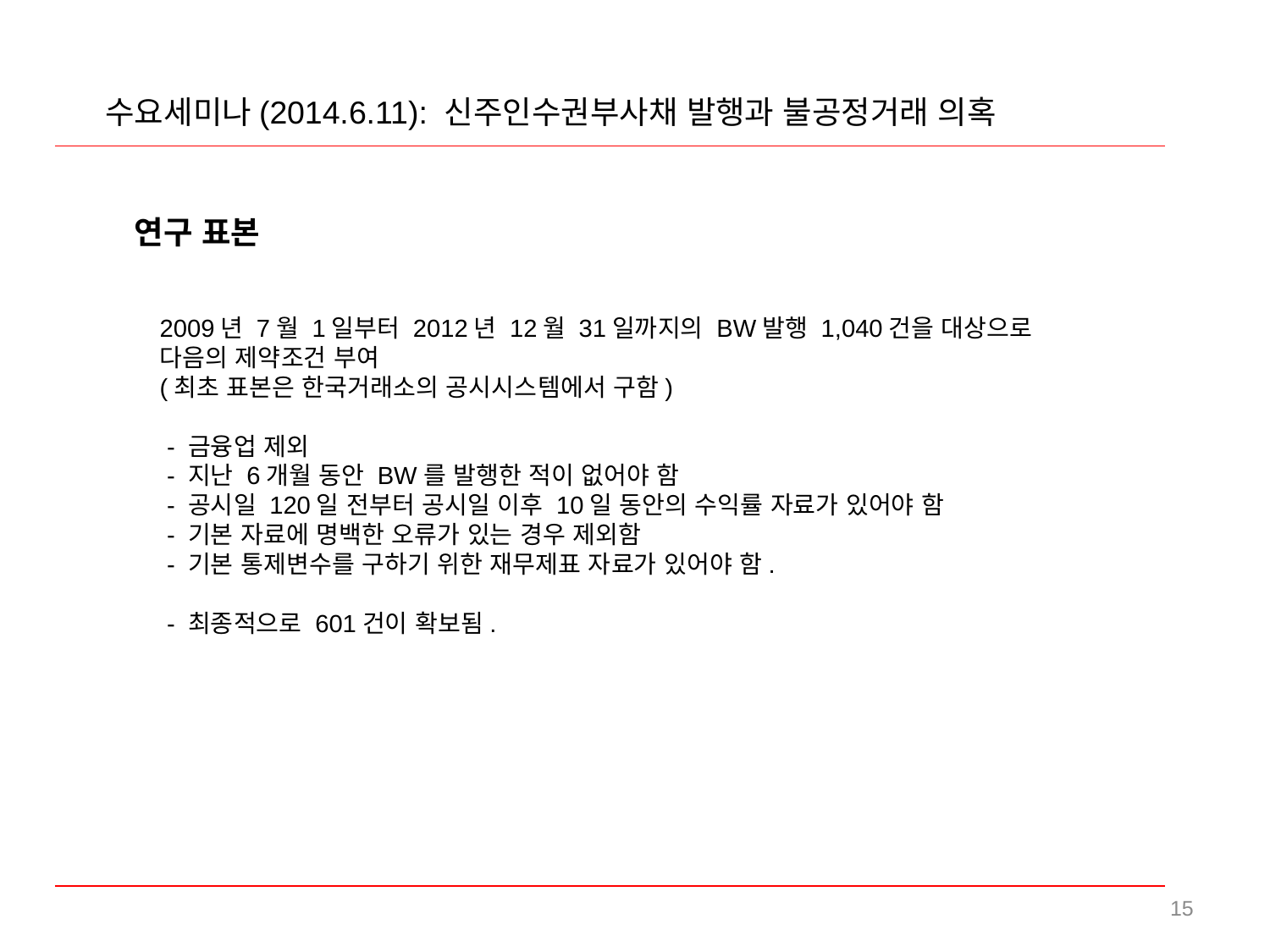

수요세미나(2014.6.11): 신주인수권부사채 발행과 불공정거래 의혹
연구 표본
2009년 7월 1일부터 2012년 12월 31일까지의 BW발행 1,040건을 대상으로
다음의 제약조건 부여
(최초 표본은 한국거래소의 공시시스템에서 구함)

 - 금융업 제외
 - 지난 6개월 동안 BW를 발행한 적이 없어야 함
 - 공시일 120일 전부터 공시일 이후 10일 동안의 수익률 자료가 있어야 함
 - 기본 자료에 명백한 오류가 있는 경우 제외함
 - 기본 통제변수를 구하기 위한 재무제표 자료가 있어야 함.

 - 최종적으로 601건이 확보됨.

15